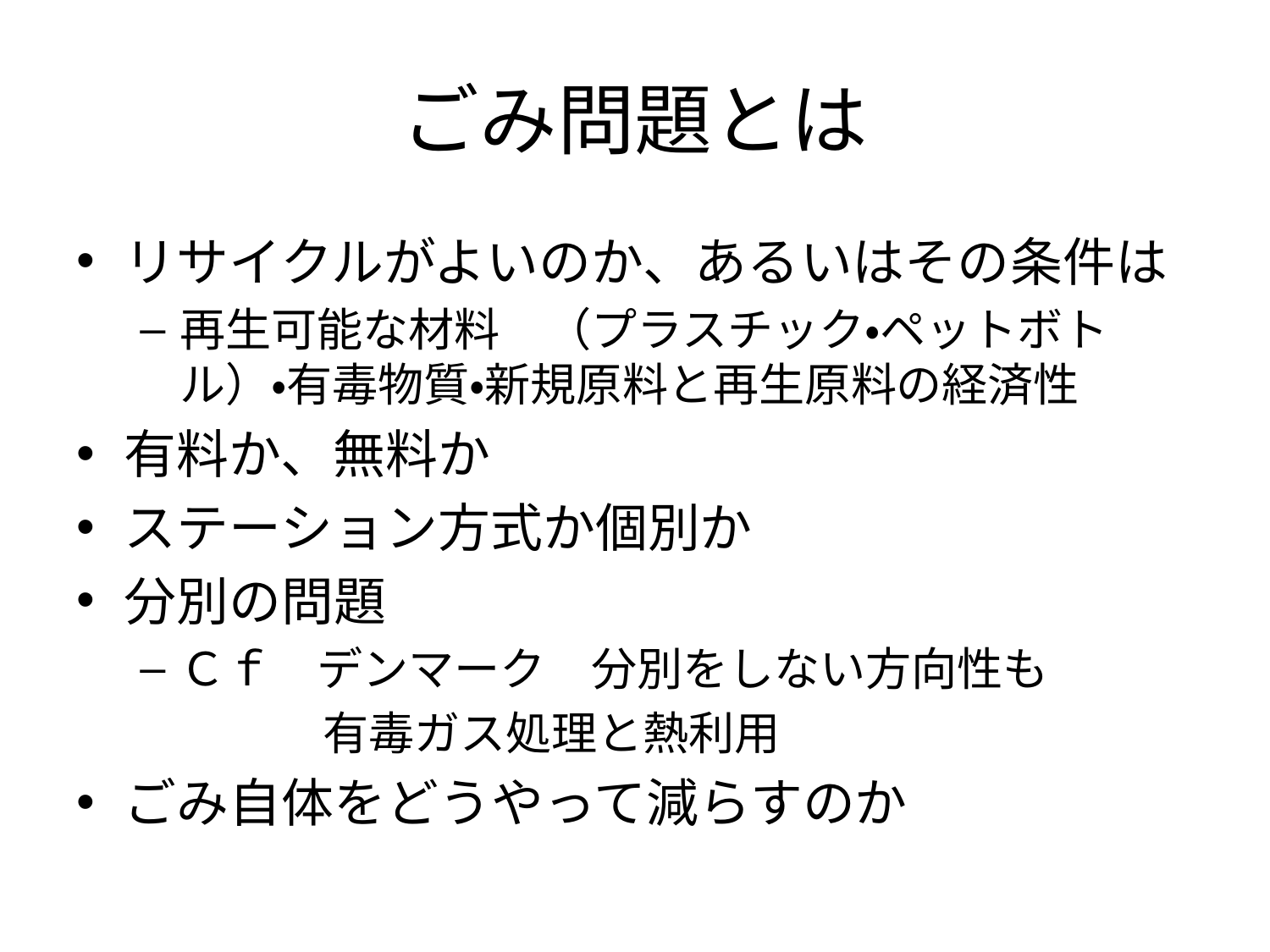

# ごみ問題とは
リサイクルがよいのか、あるいはその条件は
再生可能な材料　（プラスチック・ペットボトル）・有毒物質・新規原料と再生原料の経済性
有料か、無料か
ステーション方式か個別か
分別の問題
Ｃｆ　デンマーク　分別をしない方向性も
　　　　有毒ガス処理と熱利用
ごみ自体をどうやって減らすのか